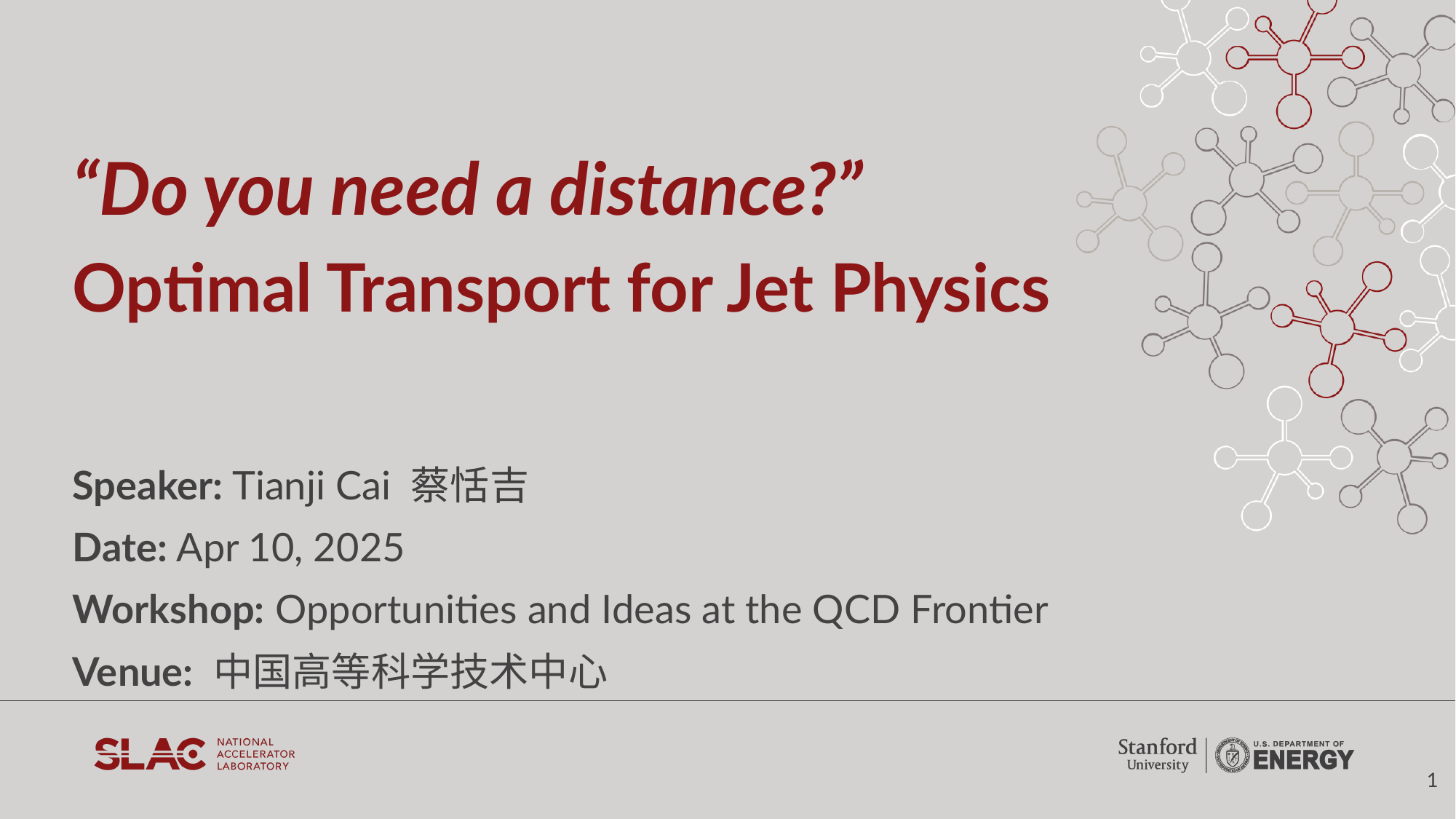

# “Do you need a distance?”
Optimal Transport for Jet Physics

Speaker: Tianji Cai 蔡恬吉
Date: Apr 10, 2025
Workshop: Opportunities and Ideas at the QCD Frontier
Venue: 中国高等科学技术中心
1